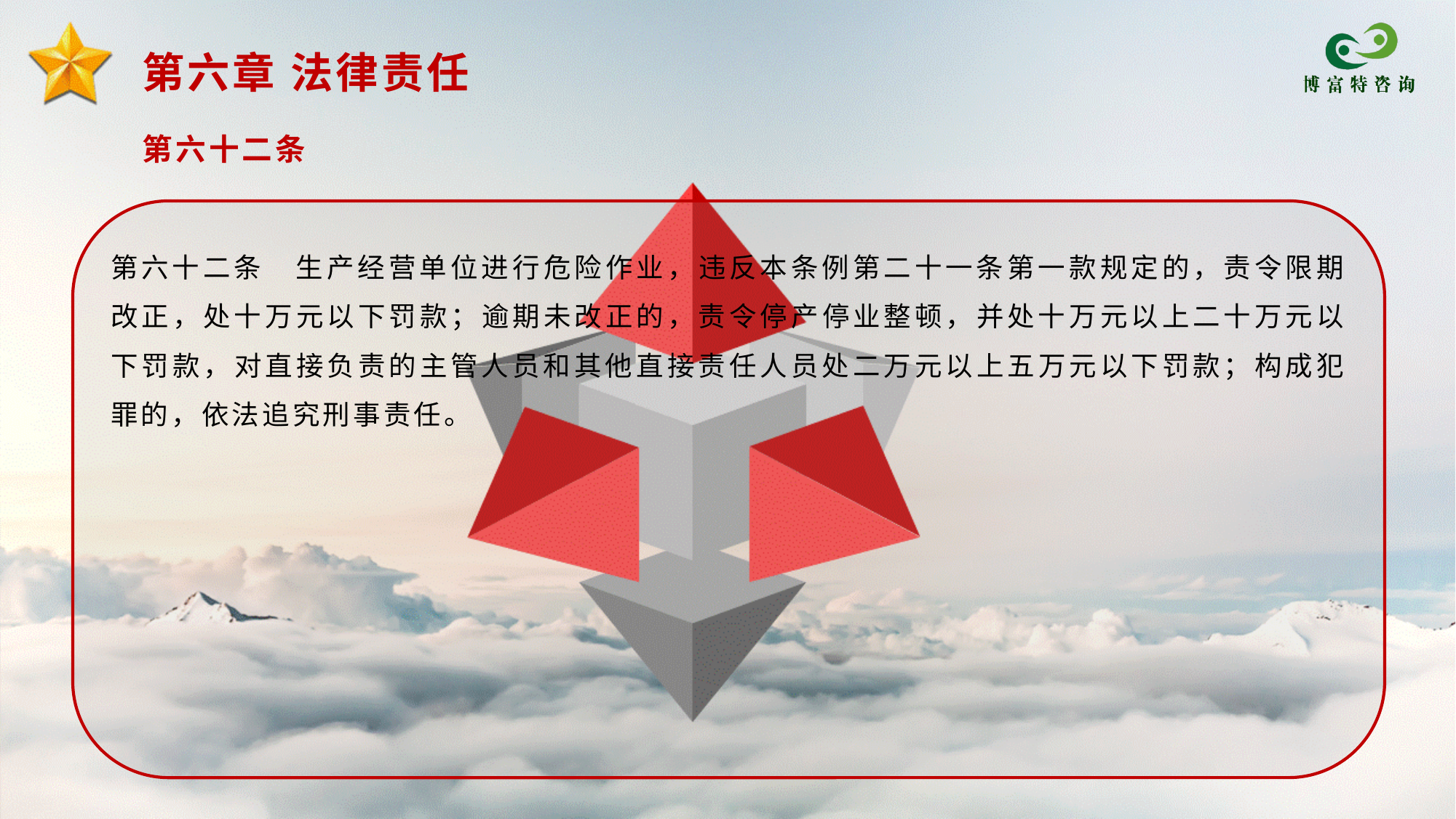

第六章 法律责任
第六十二条
第六十二条　生产经营单位进行危险作业，违反本条例第二十一条第一款规定的，责令限期改正，处十万元以下罚款；逾期未改正的，责令停产停业整顿，并处十万元以上二十万元以下罚款，对直接负责的主管人员和其他直接责任人员处二万元以上五万元以下罚款；构成犯罪的，依法追究刑事责任。